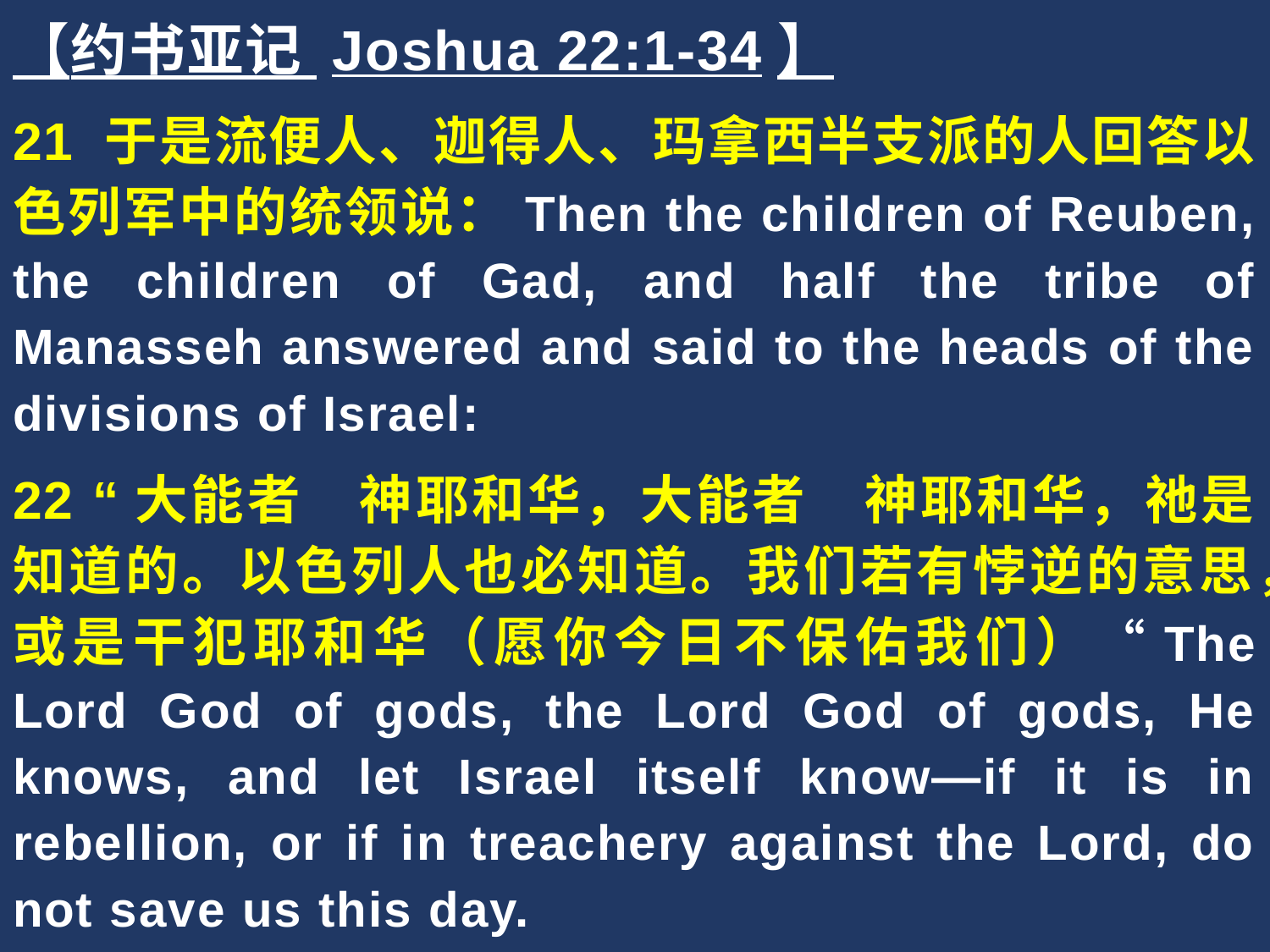

【约书亚记 Joshua 22:1-34】
21 于是流便人、迦得人、玛拿西半支派的人回答以色列军中的统领说：Then the children of Reuben, the children of Gad, and half the tribe of Manasseh answered and said to the heads of the divisions of Israel:
22 “大能者　神耶和华，大能者　神耶和华，祂是知道的。以色列人也必知道。我们若有悖逆的意思，或是干犯耶和华（愿你今日不保佑我们）“The Lord God of gods, the Lord God of gods, He knows, and let Israel itself know—if it is in rebellion, or if in treachery against the Lord, do not save us this day.